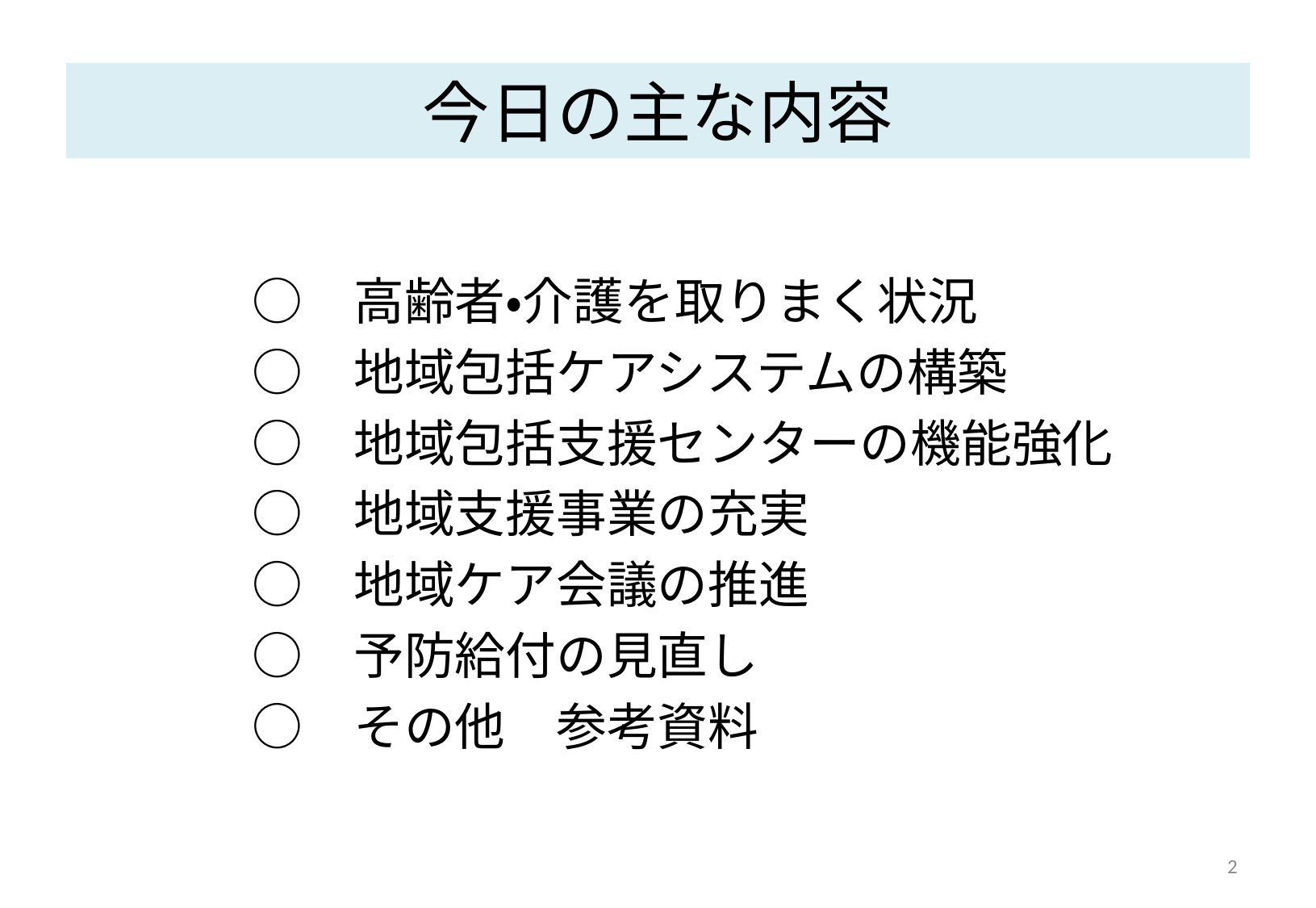

# 今日の主な内容
　○　高齢者・介護を取りまく状況
　○　地域包括ケアシステムの構築
　○　地域包括支援センターの機能強化
　○　地域支援事業の充実
　○　地域ケア会議の推進
　○　予防給付の見直し
　○　その他　参考資料
2